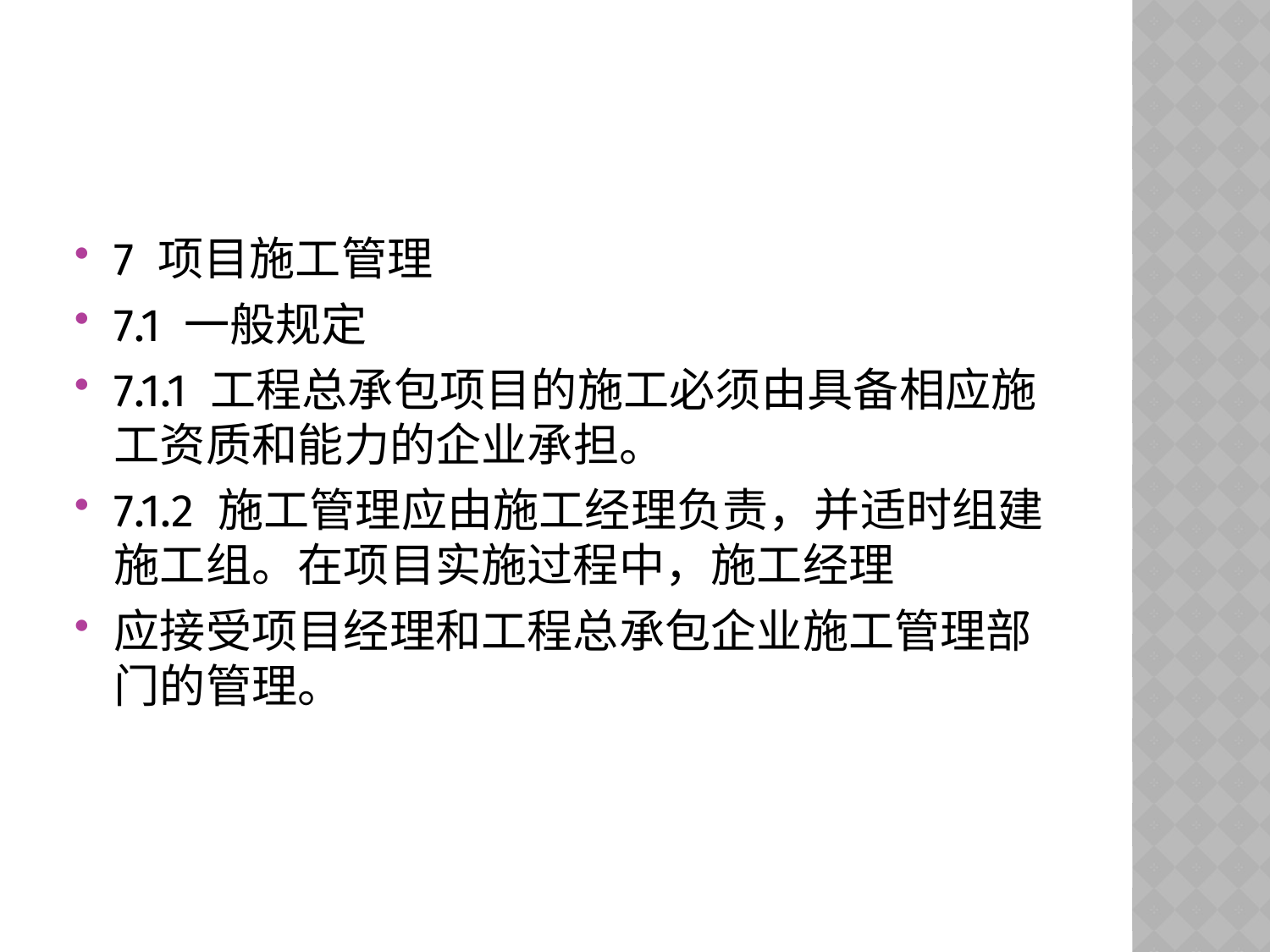

#
7 项目施工管理
7.1 一般规定
7.1.1 工程总承包项目的施工必须由具备相应施工资质和能力的企业承担。
7.1.2 施工管理应由施工经理负责，并适时组建施工组。在项目实施过程中，施工经理
应接受项目经理和工程总承包企业施工管理部门的管理。